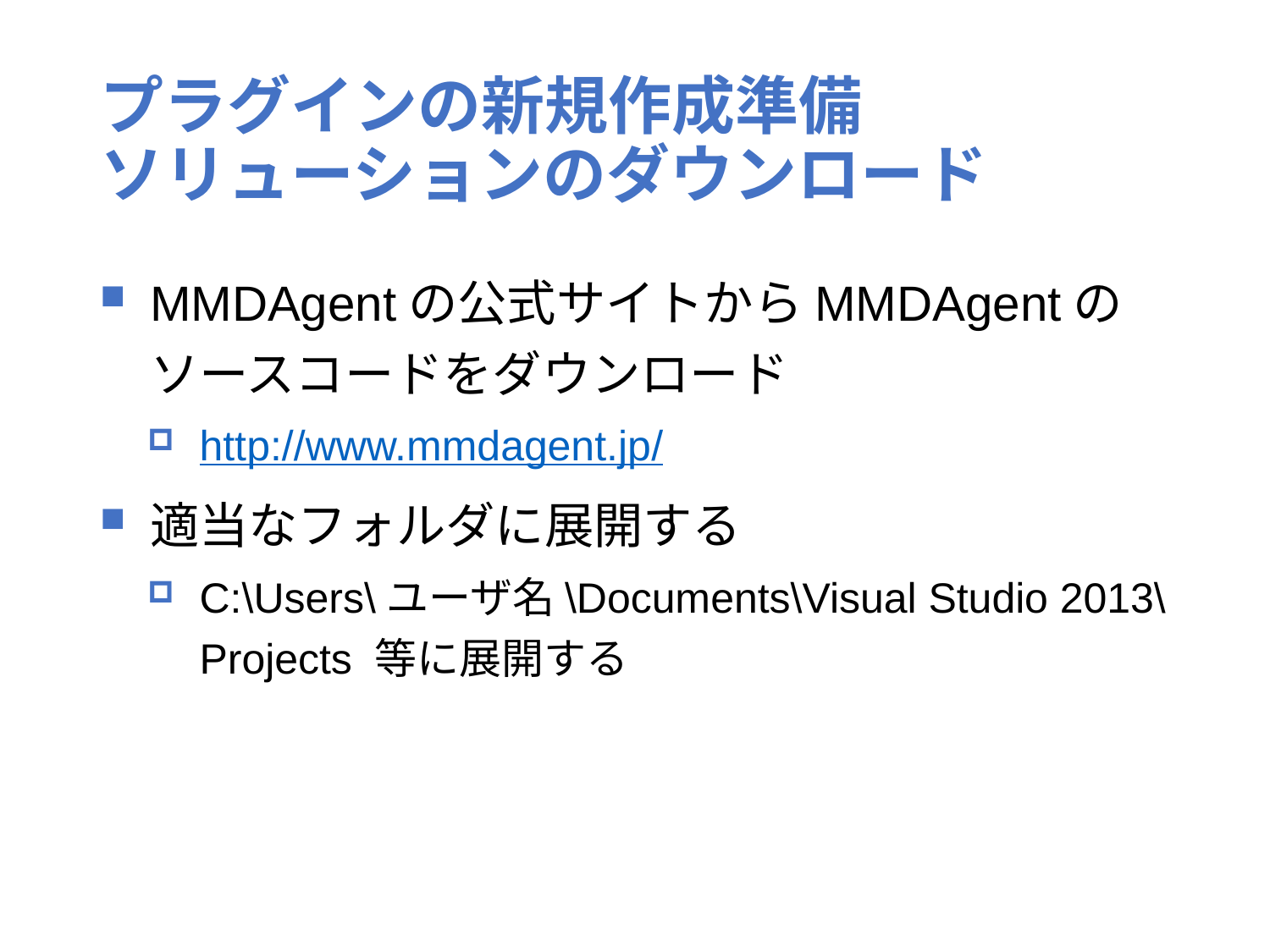

# プラグインの新規作成準備 ソリューションのダウンロード
MMDAgentの公式サイトからMMDAgentの
ソースコードをダウンロード
http://www.mmdagent.jp/
適当なフォルダに展開する
C:\Users\ユーザ名\Documents\Visual Studio 2013\Projects 等に展開する